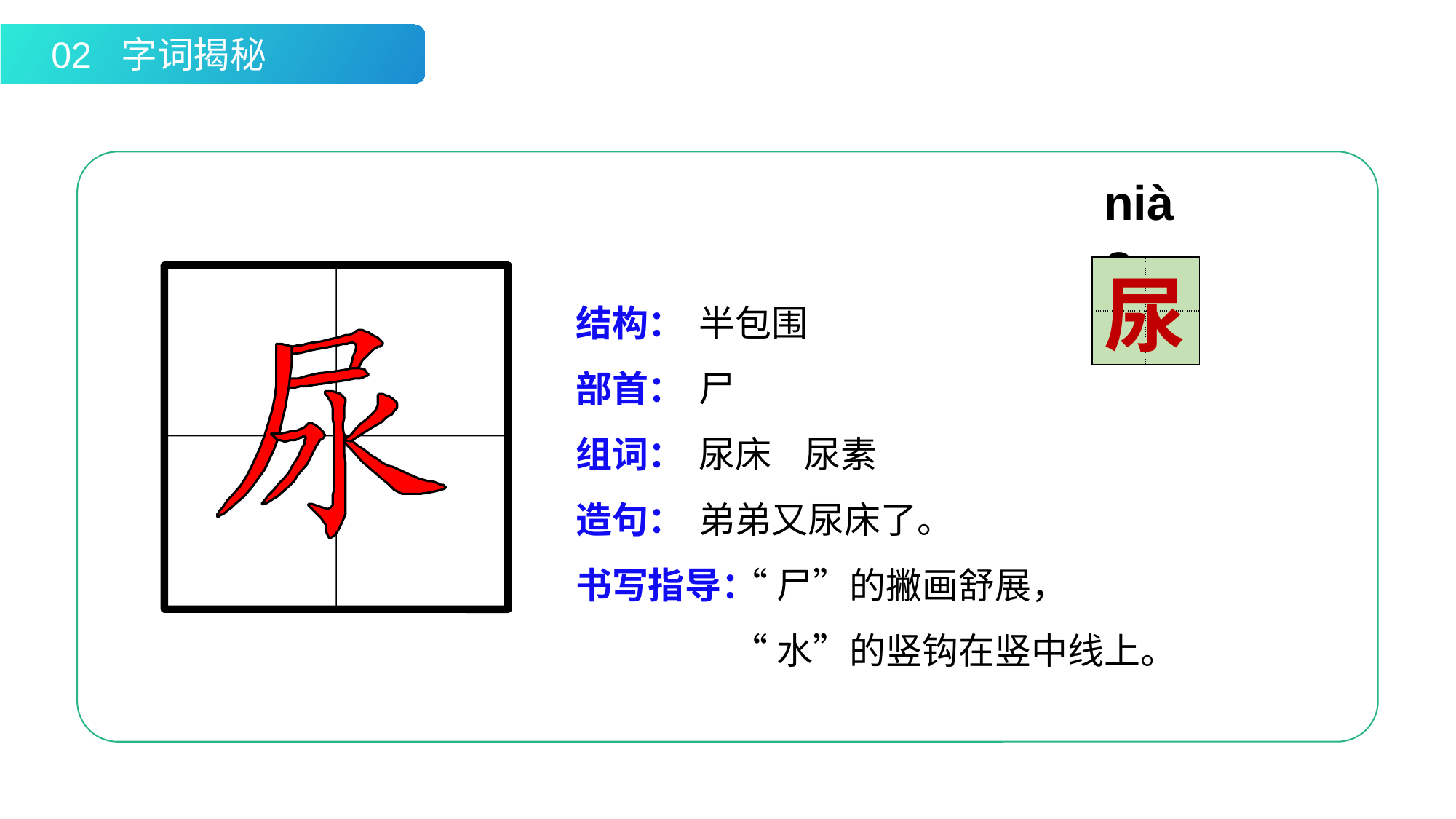

02  字词揭秘
niào
|  |  |
| --- | --- |
|  |  |
尿

结构：
部首：
组词：
造句：
书写指导：
半包围
尸
尿床    尿素
弟弟又尿床了。
    “尸”的撇画舒展，
    “水”的竖钩在竖中线上。